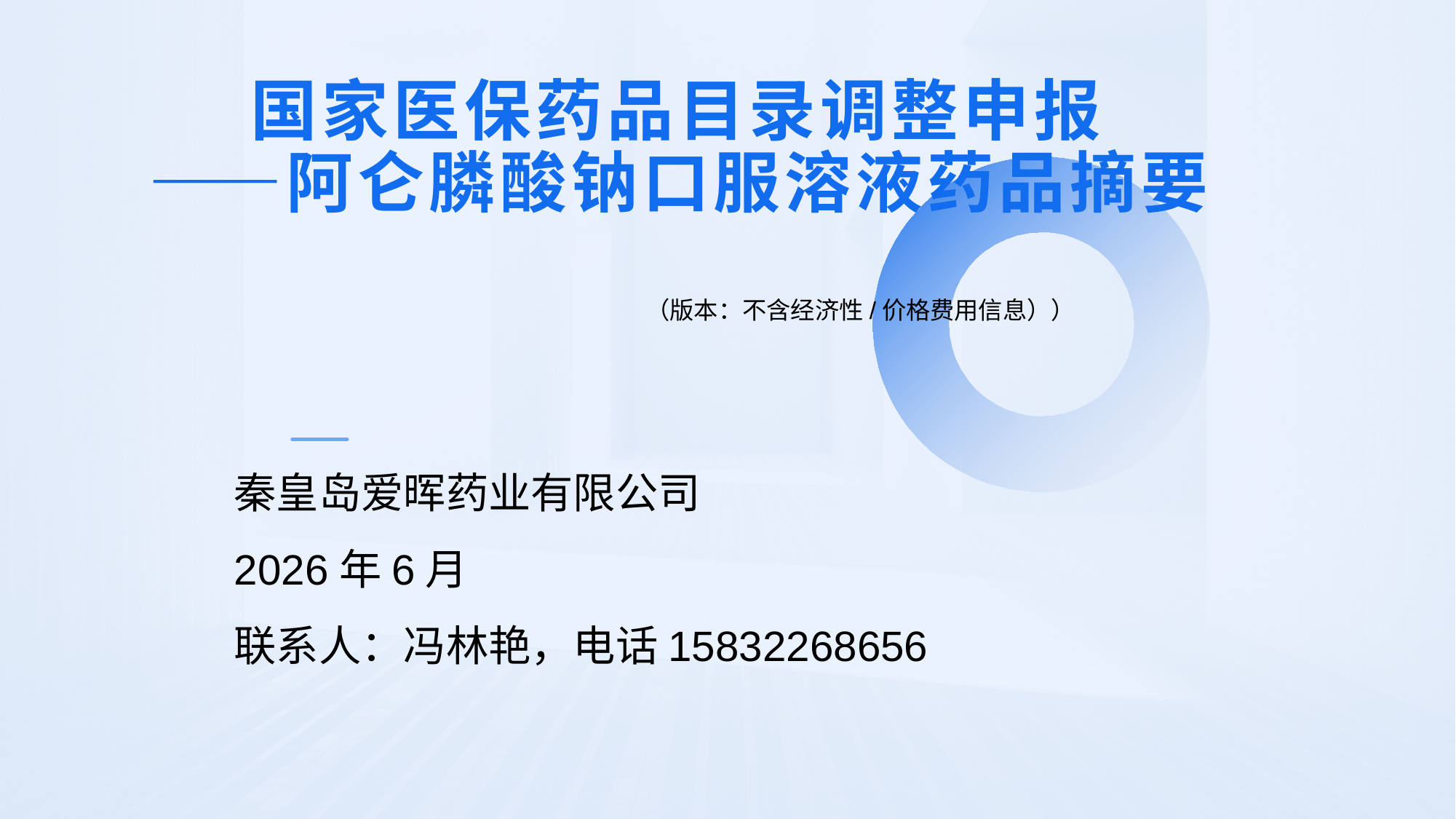

# 国家医保药品目录调整申报 ——阿仑膦酸钠口服溶液药品摘要
（版本：不含经济性/价格费用信息））
秦皇岛爱晖药业有限公司
2026年6月
联系人：冯林艳，电话15832268656